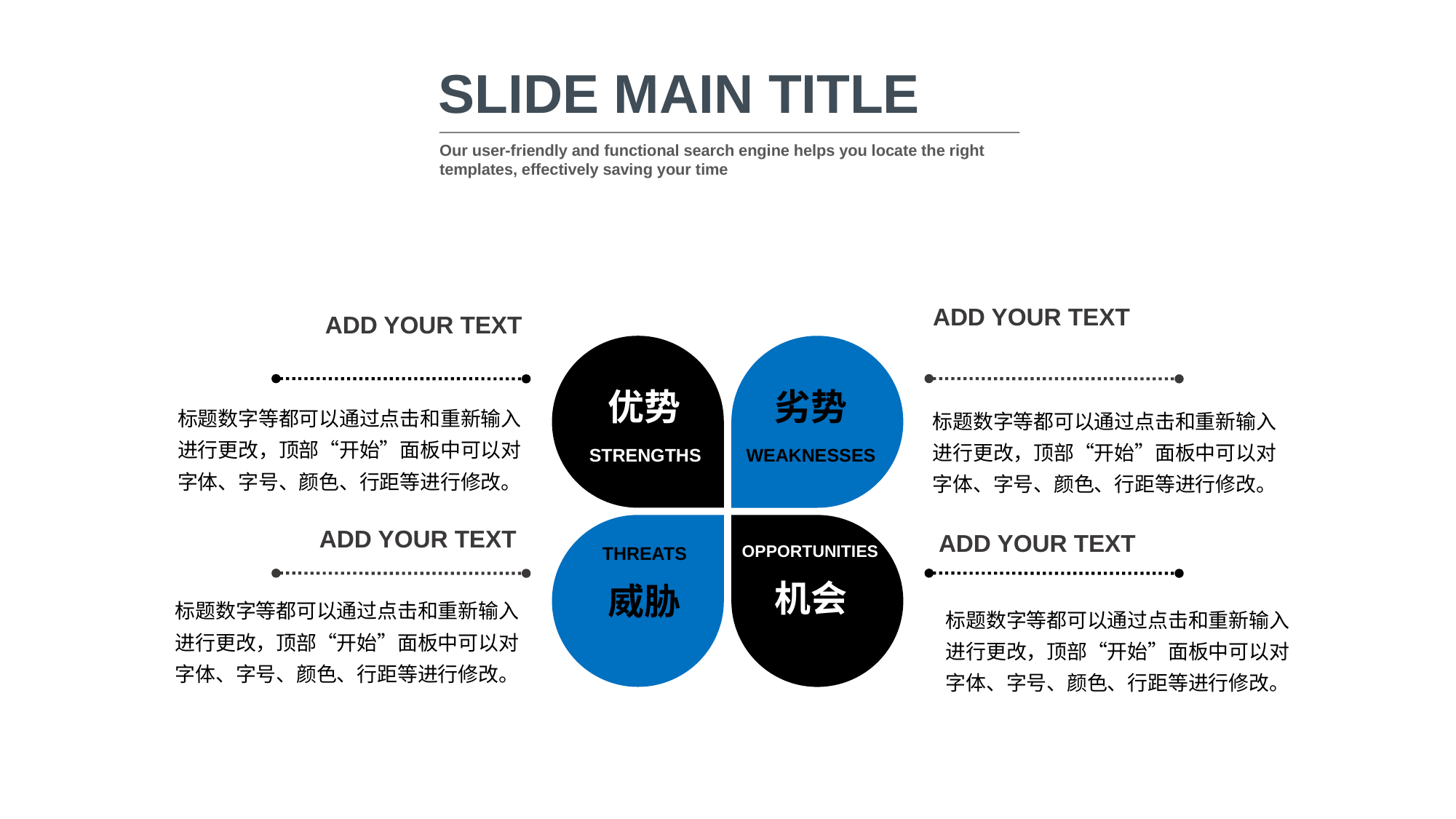

SLIDE MAIN TITLE
Our user-friendly and functional search engine helps you locate the right templates, effectively saving your time
ADD YOUR TEXT
ADD YOUR TEXT

优势
STRENGTHS

OPPORTUNITIES
机会

劣势
WEAKNESSES

THREATS
威胁

标题数字等都可以通过点击和重新输入进行更改，顶部“开始”面板中可以对字体、字号、颜色、行距等进行修改。
标题数字等都可以通过点击和重新输入进行更改，顶部“开始”面板中可以对字体、字号、颜色、行距等进行修改。
ADD YOUR TEXT
ADD YOUR TEXT

标题数字等都可以通过点击和重新输入进行更改，顶部“开始”面板中可以对字体、字号、颜色、行距等进行修改。
标题数字等都可以通过点击和重新输入进行更改，顶部“开始”面板中可以对字体、字号、颜色、行距等进行修改。